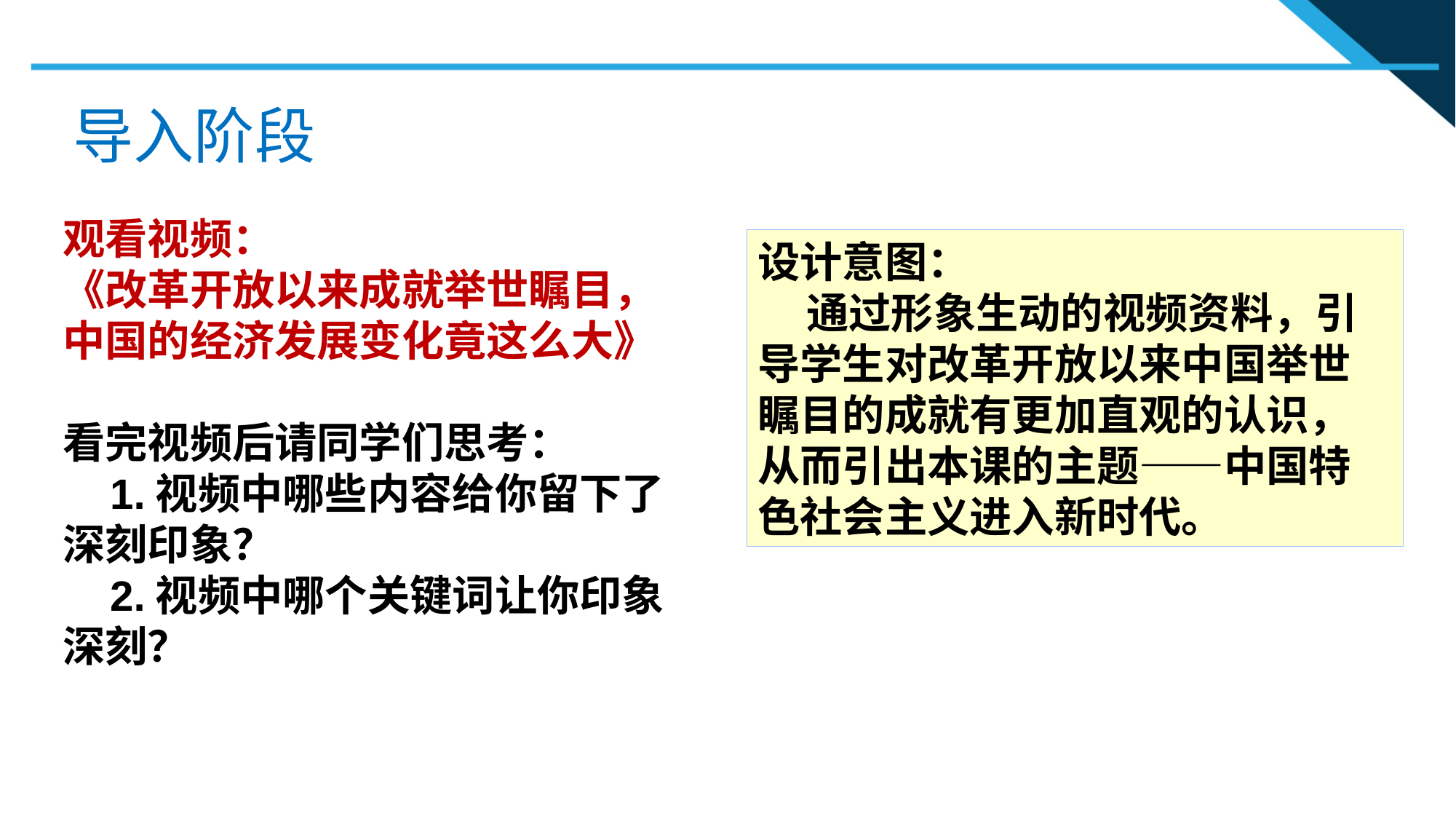

导入阶段
观看视频：
《改革开放以来成就举世瞩目，中国的经济发展变化竟这么大》

看完视频后请同学们思考：
    1.视频中哪些内容给你留下了深刻印象？
    2.视频中哪个关键词让你印象深刻？
设计意图：
    通过形象生动的视频资料，引导学生对改革开放以来中国举世瞩目的成就有更加直观的认识，从而引出本课的主题——中国特色社会主义进入新时代。